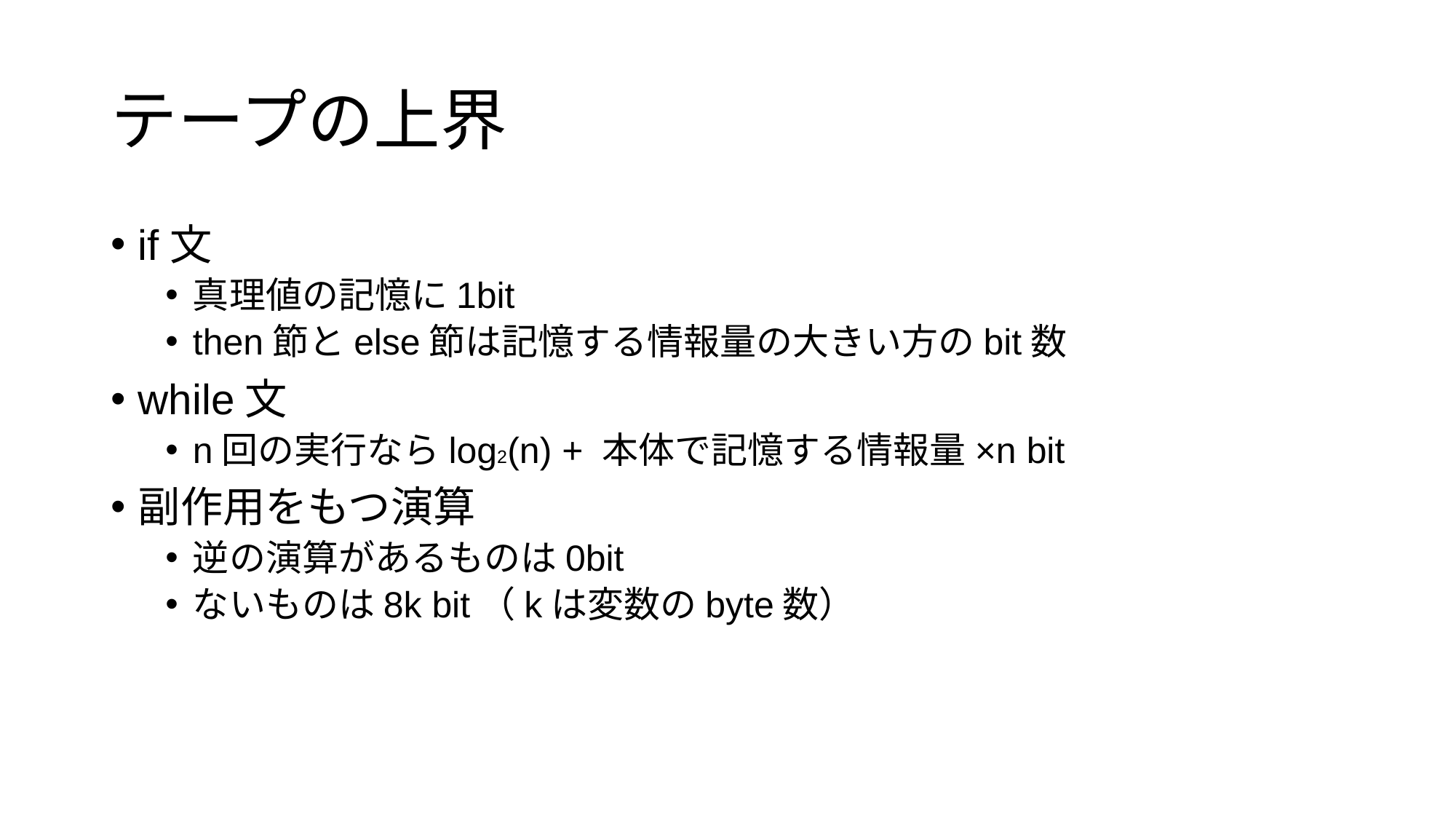

# テープの上界
if文
真理値の記憶に1bit
then節とelse節は記憶する情報量の大きい方のbit数
while文
n回の実行ならlog2(n) + 本体で記憶する情報量×n bit
副作用をもつ演算
逆の演算があるものは0bit
ないものは8k bit（kは変数のbyte数）